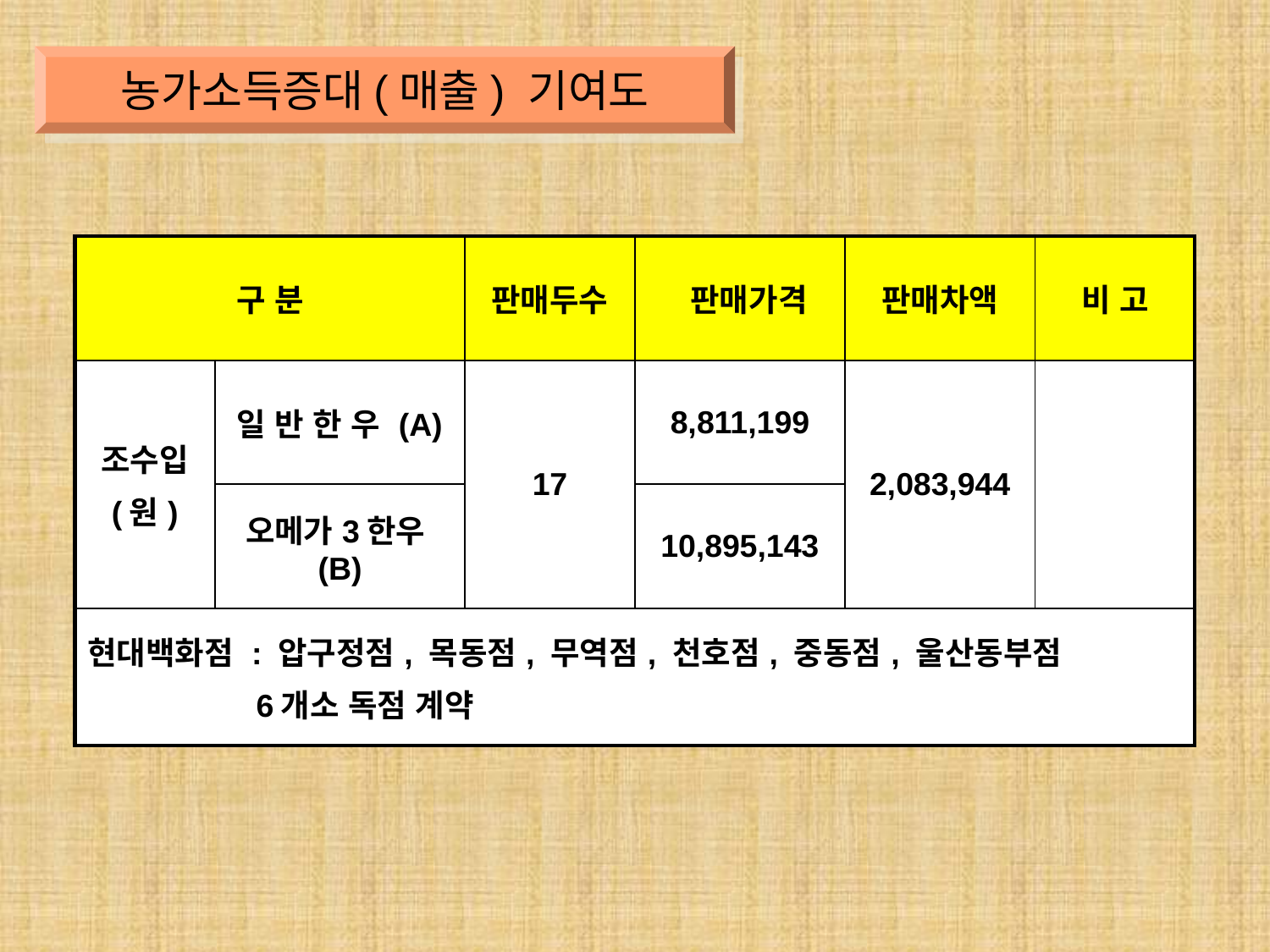

농가소득증대(매출) 기여도
| 구 분 |  | 판매두수 | 판매가격 | 판매차액 | 비 고 |
| --- | --- | --- | --- | --- | --- |
| 조수입 (원) | 일 반 한 우 (A) | 17 | 8,811,199 | 2,083,944 |  |
|  | 오메가3한우(B) |  | 10,895,143 |  |  |
| 현대백화점 : 압구정점, 목동점, 무역점, 천호점, 중동점, 울산동부점 6개소 독점 계약 |  |  |  |  |  |